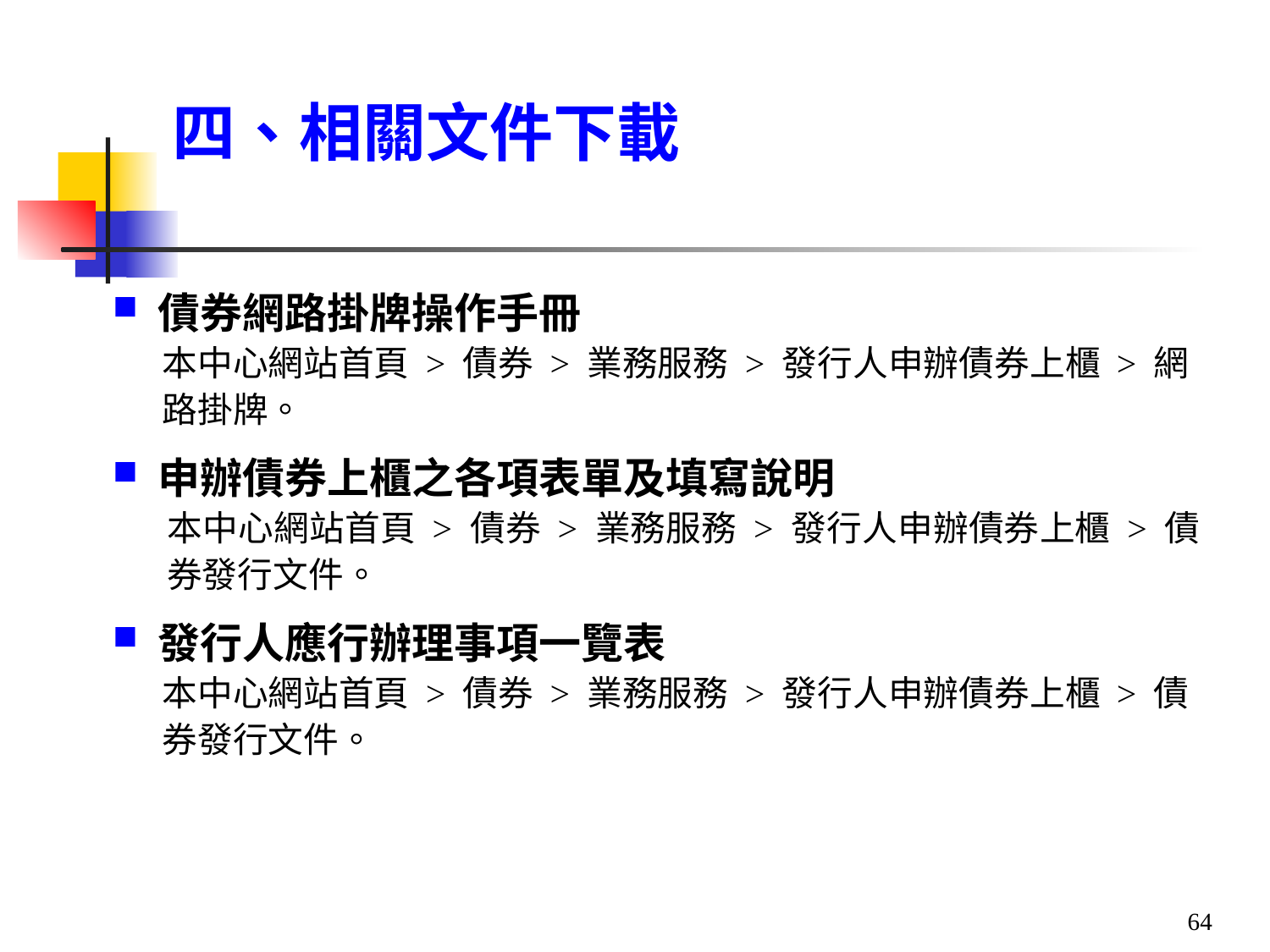

# 四、相關文件下載
債券網路掛牌操作手冊
本中心網站首頁 > 債券 > 業務服務 > 發行人申辦債券上櫃 > 網路掛牌。
申辦債券上櫃之各項表單及填寫說明
本中心網站首頁 > 債券 > 業務服務 > 發行人申辦債券上櫃 > 債券發行文件。
發行人應行辦理事項一覽表
本中心網站首頁 > 債券 > 業務服務 > 發行人申辦債券上櫃 > 債券發行文件。
64